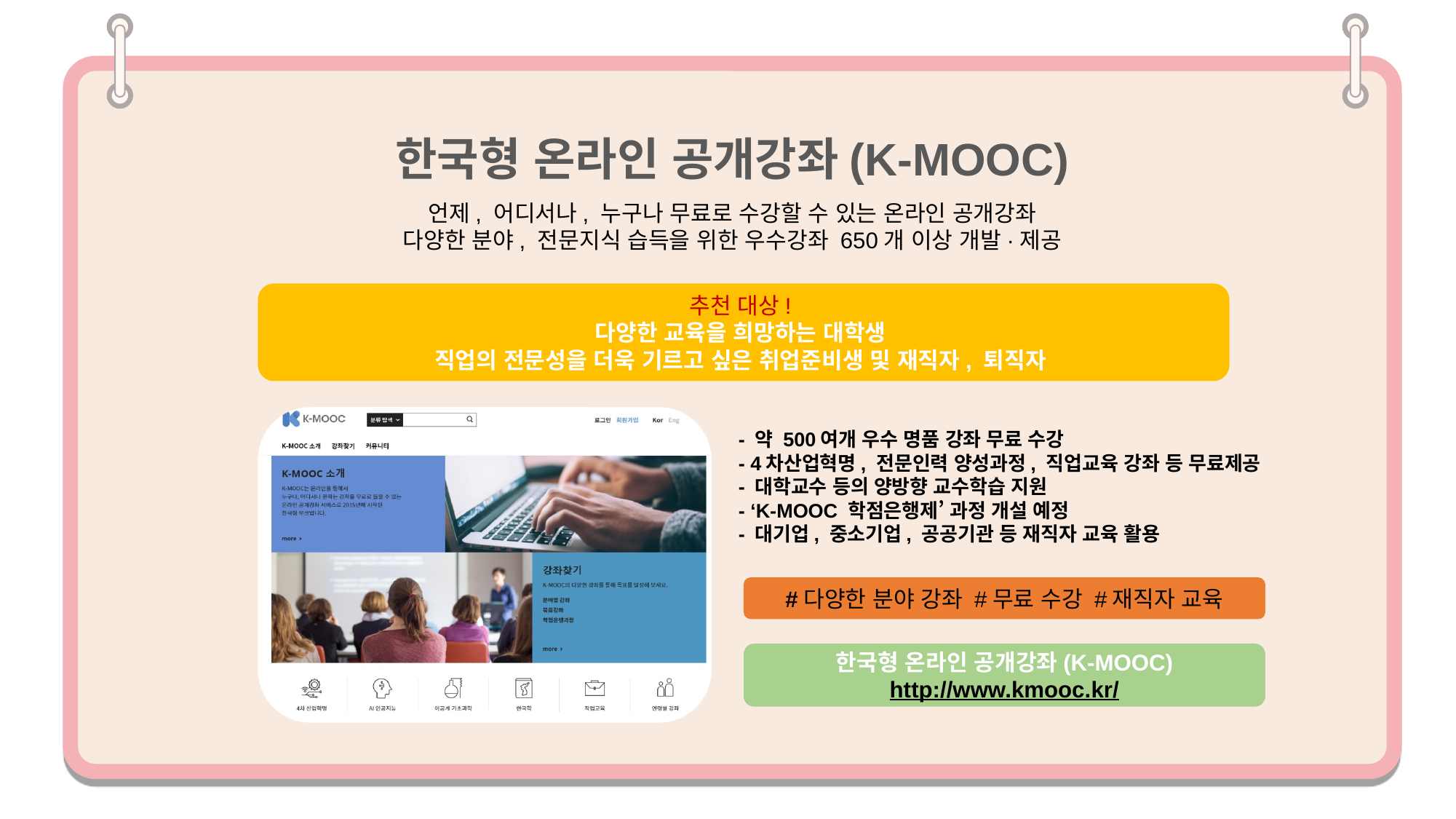

한국형 온라인 공개강좌(K-MOOC)

언제, 어디서나, 누구나 무료로 수강할 수 있는 온라인 공개강좌
다양한 분야, 전문지식 습득을 위한 우수강좌 650개 이상 개발·제공

추천 대상!
다양한 교육을 희망하는 대학생
직업의 전문성을 더욱 기르고 싶은 취업준비생 및 재직자, 퇴직자

- 약 500여개 우수 명품 강좌 무료 수강
- 4차산업혁명, 전문인력 양성과정, 직업교육 강좌 등 무료제공
- 대학교수 등의 양방향 교수학습 지원
- ‘K-MOOC 학점은행제’ 과정 개설 예정
- 대기업, 중소기업, 공공기관 등 재직자 교육 활용

#다양한 분야 강좌 #무료 수강 #재직자 교육

한국형 온라인 공개강좌(K-MOOC)
http://www.kmooc.kr/